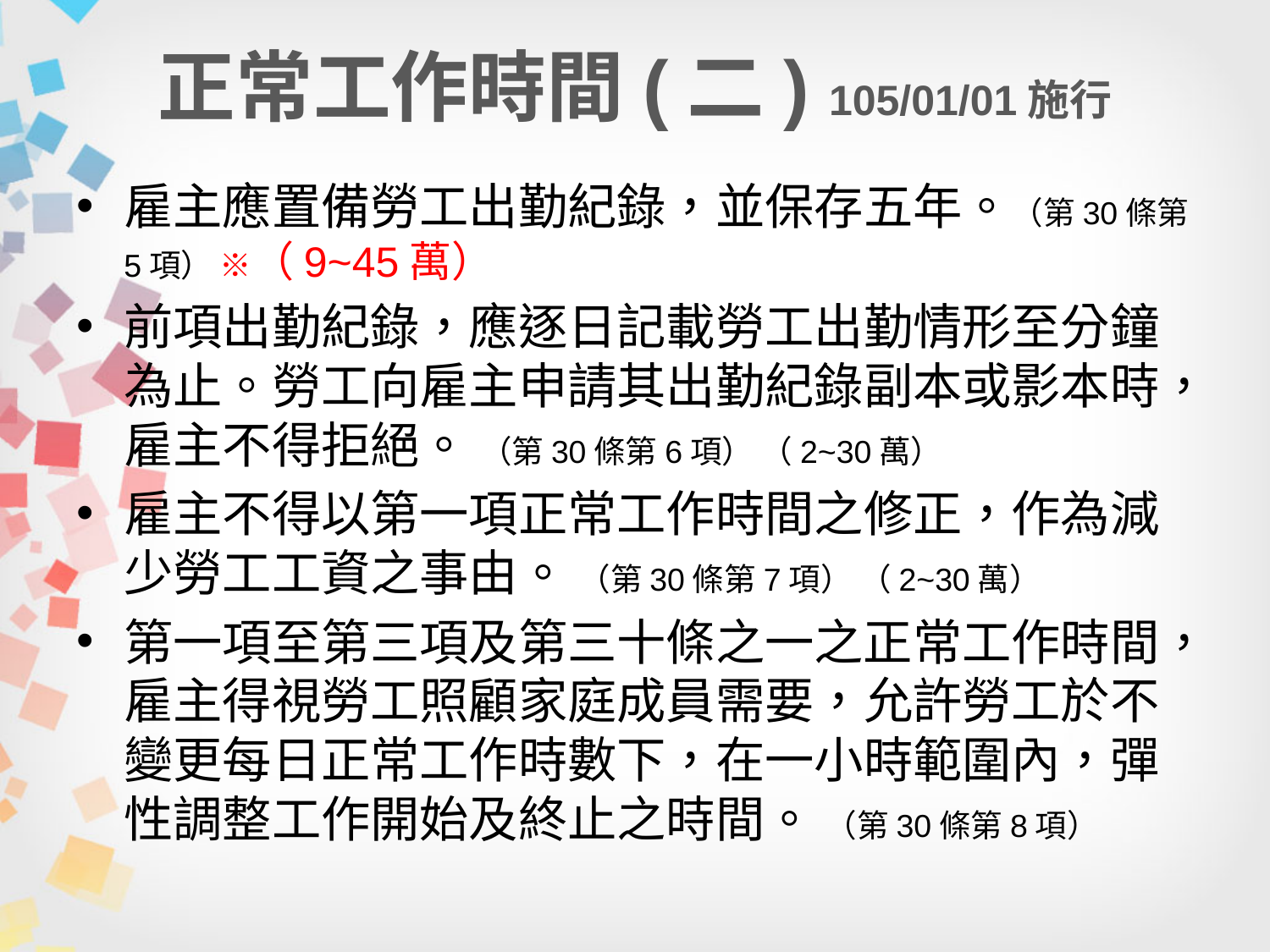

# 正常工作時間(二) 105/01/01施行
雇主應置備勞工出勤紀錄，並保存五年。（第30條第5項） ※（9~45萬）
前項出勤紀錄，應逐日記載勞工出勤情形至分鐘為止。勞工向雇主申請其出勤紀錄副本或影本時，雇主不得拒絕。 （第30條第6項） （2~30萬）
雇主不得以第一項正常工作時間之修正，作為減少勞工工資之事由。 （第30條第7項） （2~30萬）
第一項至第三項及第三十條之一之正常工作時間，雇主得視勞工照顧家庭成員需要，允許勞工於不變更每日正常工作時數下，在一小時範圍內，彈性調整工作開始及終止之時間。 （第30條第8項）